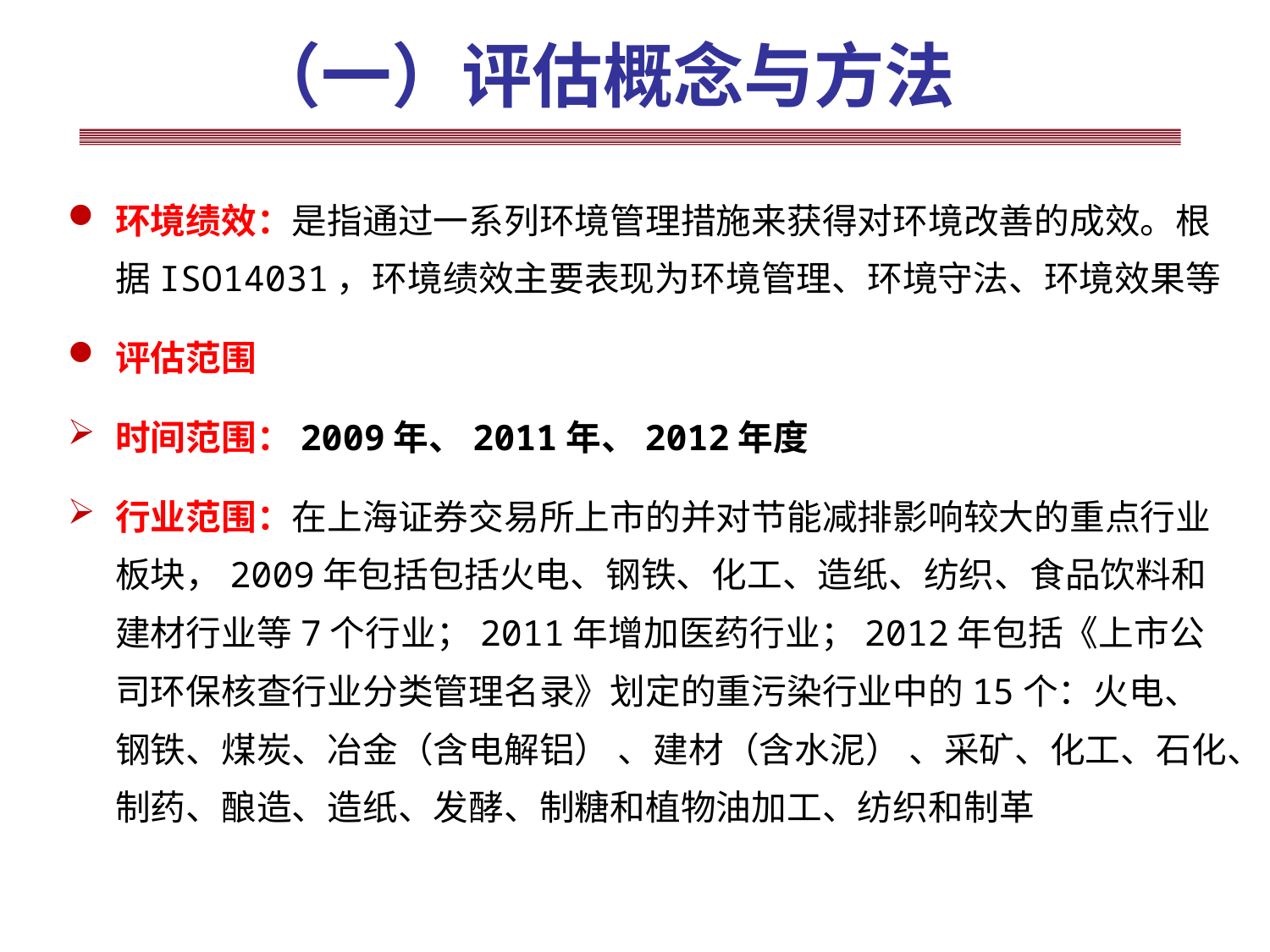

# （一）评估概念与方法

环境绩效：是指通过一系列环境管理措施来获得对环境改善的成效。根据ISO14031，环境绩效主要表现为环境管理、环境守法、环境效果等
评估范围
时间范围：2009年、2011年、2012年度
行业范围：在上海证券交易所上市的并对节能减排影响较大的重点行业板块，2009年包括包括火电、钢铁、化工、造纸、纺织、食品饮料和建材行业等7个行业；2011年增加医药行业；2012年包括《上市公司环保核查行业分类管理名录》划定的重污染行业中的15个：火电、钢铁、煤炭、冶金（含电解铝） 、建材（含水泥） 、采矿、化工、石化、制药、酿造、造纸、发酵、制糖和植物油加工、纺织和制革